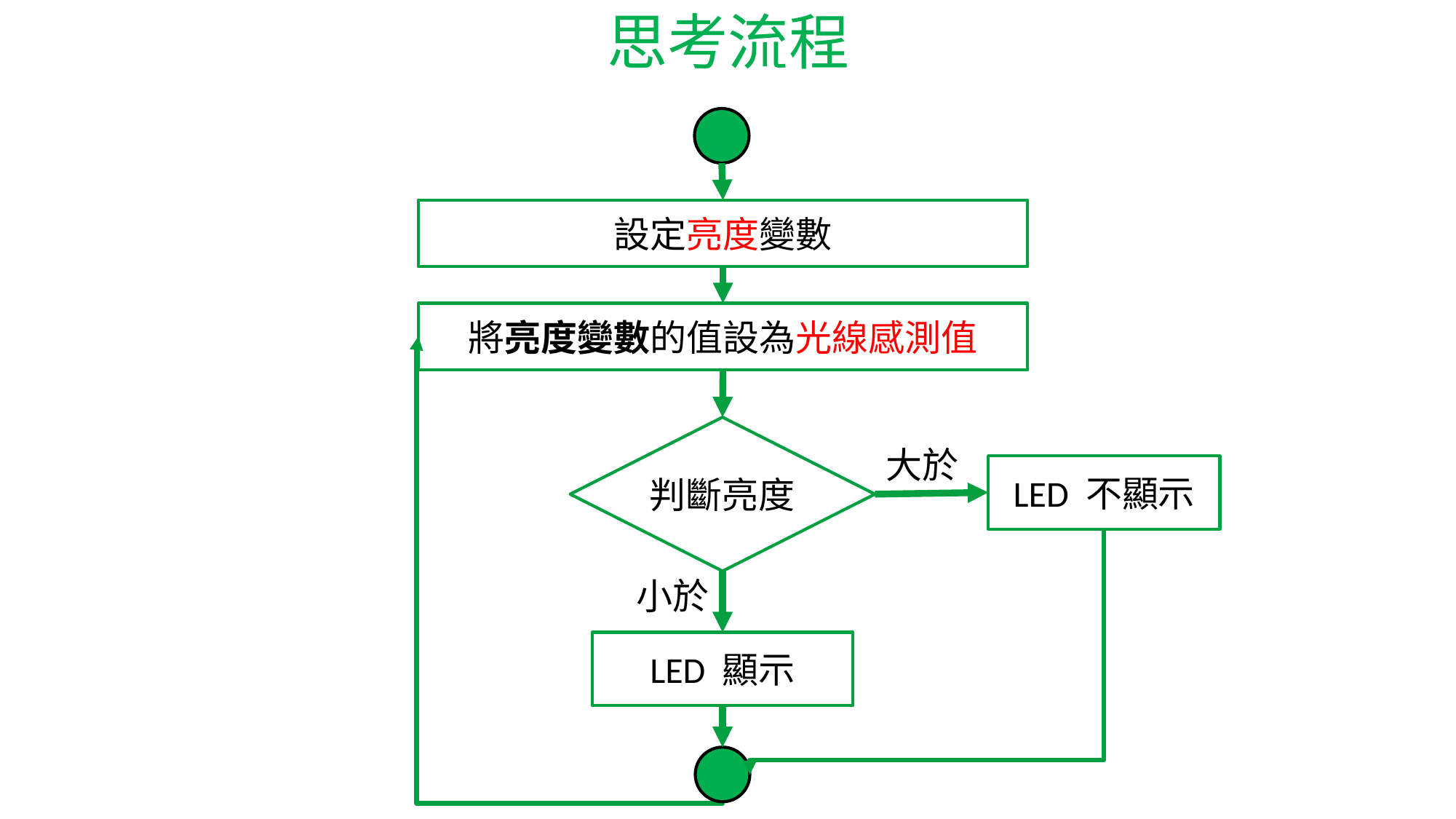

# 思考流程

設定亮度變數
將亮度變數的值設為光線感測值

判斷亮度
大於
LED 不顯示
小於
LED 顯示